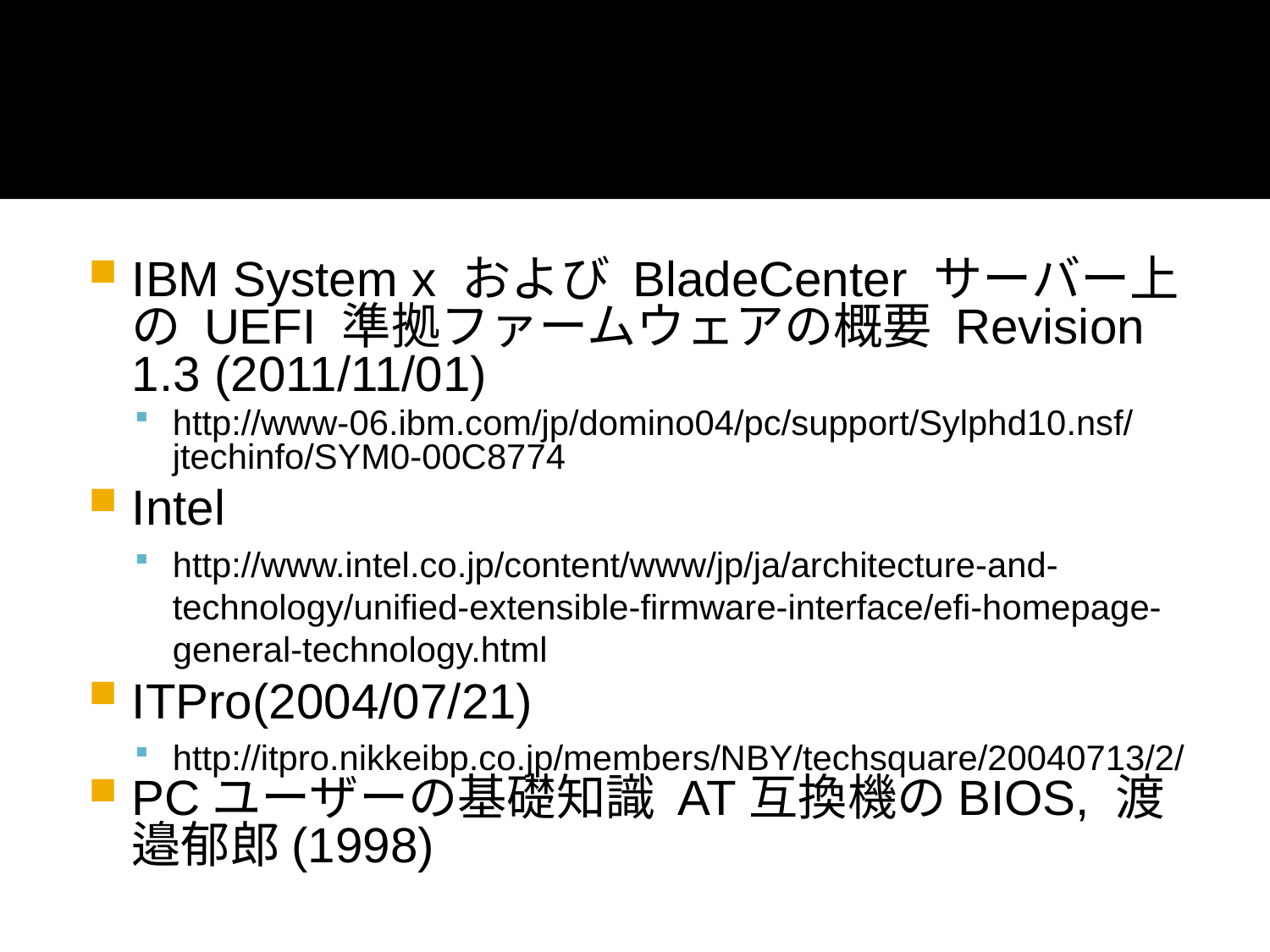

参考文献3
IBM System x および BladeCenter サーバー上の UEFI 準拠ファームウェアの概要 Revision 1.3 (2011/11/01)
http://www-06.ibm.com/jp/domino04/pc/support/Sylphd10.nsf/jtechinfo/SYM0-00C8774
Intel
http://www.intel.co.jp/content/www/jp/ja/architecture-and-technology/unified-extensible-firmware-interface/efi-homepage-general-technology.html
ITPro(2004/07/21)
http://itpro.nikkeibp.co.jp/members/NBY/techsquare/20040713/2/
PCユーザーの基礎知識 AT互換機のBIOS, 渡邉郁郎(1998)